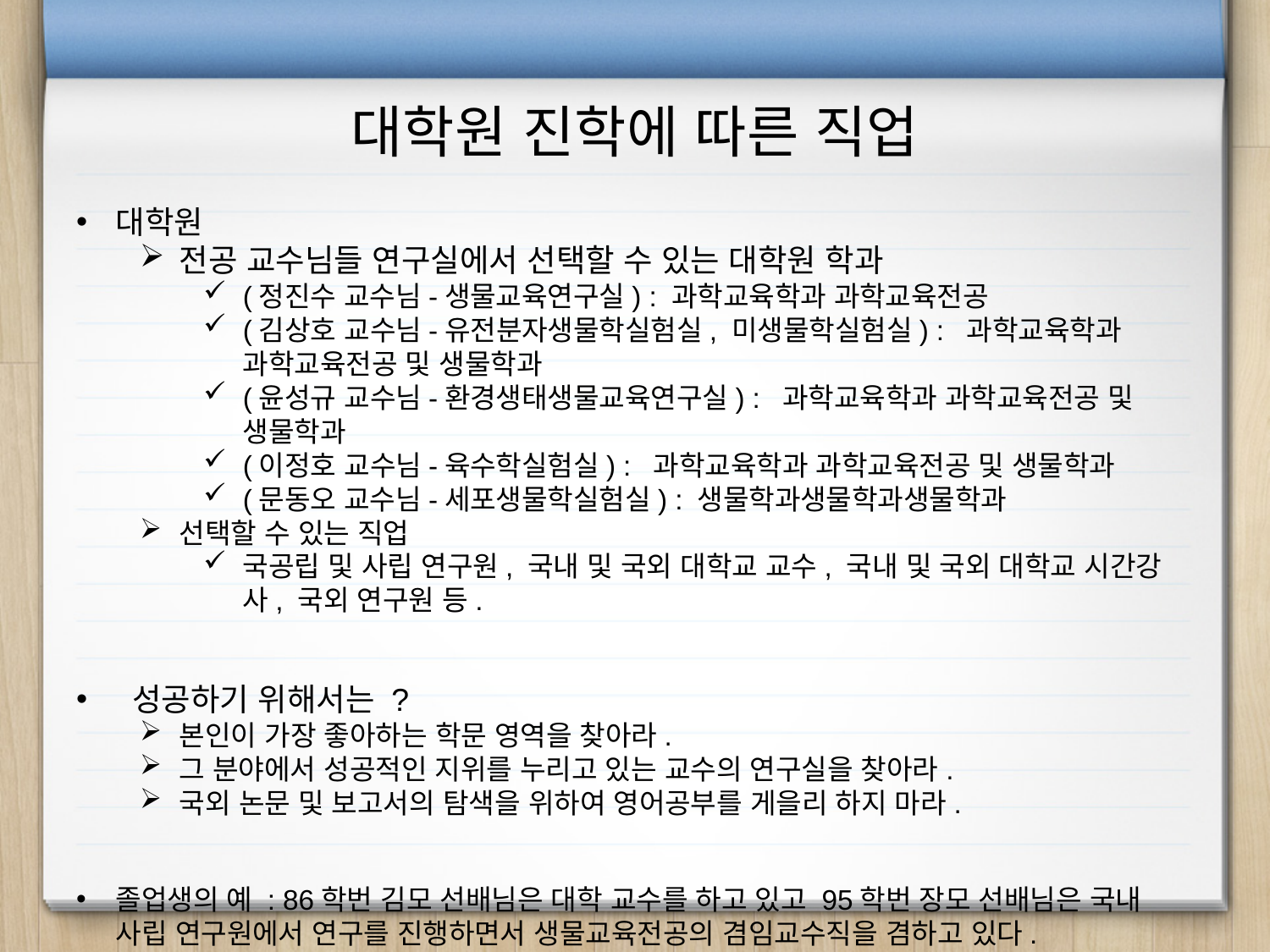

# 대학원 진학에 따른 직업
대학원
전공 교수님들 연구실에서 선택할 수 있는 대학원 학과
(정진수 교수님-생물교육연구실) : 과학교육학과 과학교육전공
(김상호 교수님-유전분자생물학실험실, 미생물학실험실) :  과학교육학과 과학교육전공 및 생물학과
(윤성규 교수님-환경생태생물교육연구실) :  과학교육학과 과학교육전공 및 생물학과
(이정호 교수님-육수학실험실) :  과학교육학과 과학교육전공 및 생물학과
(문동오 교수님-세포생물학실험실) : 생물학과생물학과생물학과
선택할 수 있는 직업
국공립 및 사립 연구원, 국내 및 국외 대학교 교수, 국내 및 국외 대학교 시간강사, 국외 연구원 등.

 성공하기 위해서는 ?
본인이 가장 좋아하는 학문 영역을 찾아라.
그 분야에서 성공적인 지위를 누리고 있는 교수의 연구실을 찾아라.
국외 논문 및 보고서의 탐색을 위하여 영어공부를 게을리 하지 마라.

졸업생의 예 : 86학번 김모 선배님은 대학 교수를 하고 있고 95학번 장모 선배님은 국내 사립 연구원에서 연구를 진행하면서 생물교육전공의 겸임교수직을 겸하고 있다.